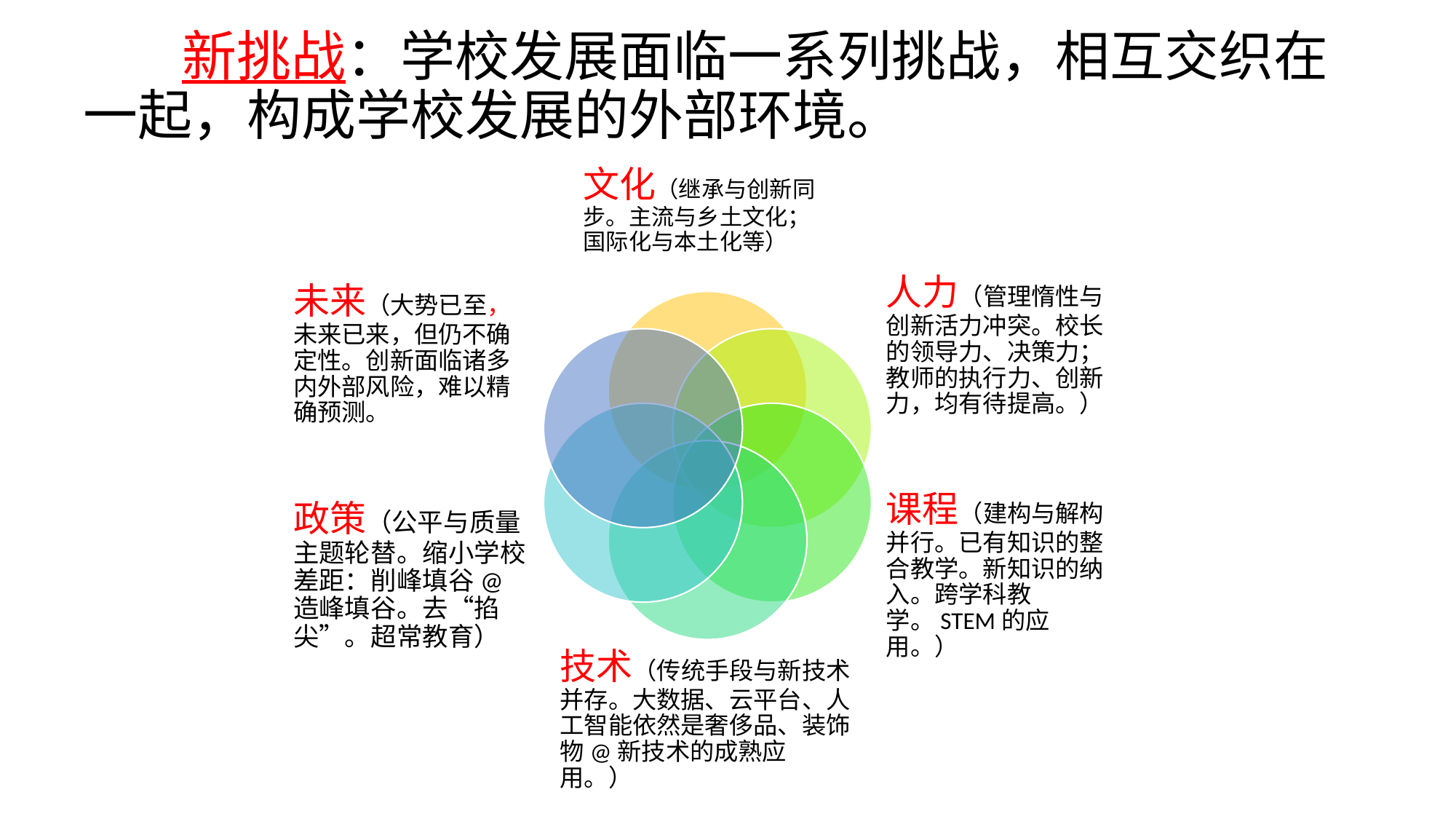

# 新挑战：学校发展面临一系列挑战，相互交织在一起，构成学校发展的外部环境。
文化（继承与创新同步。主流与乡土文化；国际化与本土化等）
人力（管理惰性与创新活力冲突。校长的领导力、决策力；教师的执行力、创新力，均有待提高。）
课程（建构与解构并行。已有知识的整合教学。新知识的纳入。跨学科教学。STEM的应用。）
技术（传统手段与新技术并存。大数据、云平台、人工智能依然是奢侈品、装饰物@新技术的成熟应用。）
政策（公平与质量主题轮替。缩小学校差距：削峰填谷@造峰填谷。去“掐尖”。超常教育）
未来（大势已至，未来已来，但仍不确定性。创新面临诸多内外部风险，难以精确预测。